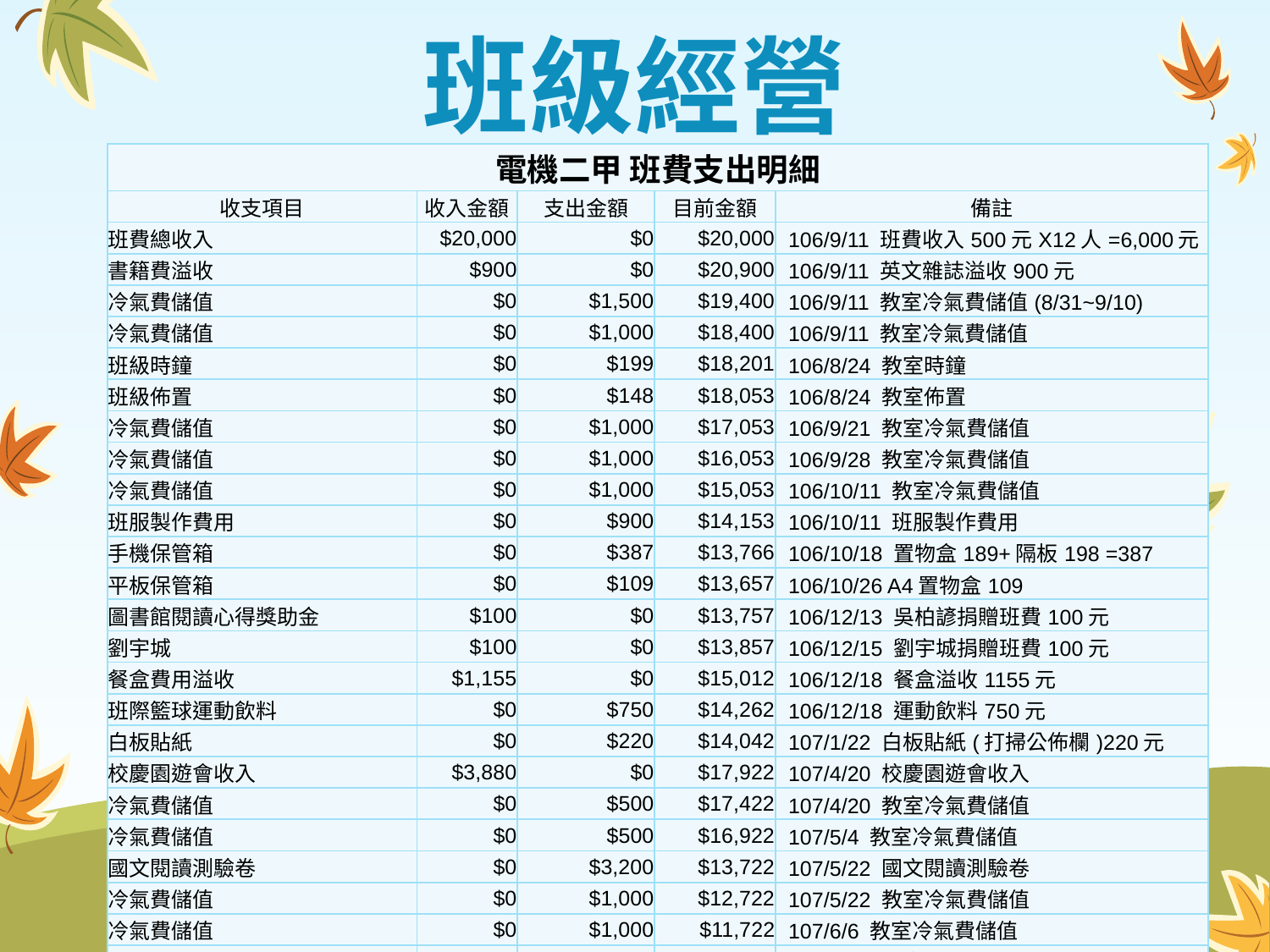

# 班級經營
| 電機二甲 班費支出明細 |  |  |  |  |
| --- | --- | --- | --- | --- |
| 收支項目 | 收入金額 | 支出金額 | 目前金額 | 備註 |
| 班費總收入 | $20,000 | $0 | $20,000 | 106/9/11 班費收入500元X12人=6,000元 |
| 書籍費溢收 | $900 | $0 | $20,900 | 106/9/11 英文雜誌溢收900元 |
| 冷氣費儲值 | $0 | $1,500 | $19,400 | 106/9/11 教室冷氣費儲值(8/31~9/10) |
| 冷氣費儲值 | $0 | $1,000 | $18,400 | 106/9/11 教室冷氣費儲值 |
| 班級時鐘 | $0 | $199 | $18,201 | 106/8/24 教室時鐘 |
| 班級佈置 | $0 | $148 | $18,053 | 106/8/24 教室佈置 |
| 冷氣費儲值 | $0 | $1,000 | $17,053 | 106/9/21 教室冷氣費儲值 |
| 冷氣費儲值 | $0 | $1,000 | $16,053 | 106/9/28 教室冷氣費儲值 |
| 冷氣費儲值 | $0 | $1,000 | $15,053 | 106/10/11 教室冷氣費儲值 |
| 班服製作費用 | $0 | $900 | $14,153 | 106/10/11 班服製作費用 |
| 手機保管箱 | $0 | $387 | $13,766 | 106/10/18 置物盒189+隔板198 =387 |
| 平板保管箱 | $0 | $109 | $13,657 | 106/10/26 A4置物盒109 |
| 圖書館閱讀心得獎助金 | $100 | $0 | $13,757 | 106/12/13 吳柏諺捐贈班費100元 |
| 劉宇城 | $100 | $0 | $13,857 | 106/12/15 劉宇城捐贈班費100元 |
| 餐盒費用溢收 | $1,155 | $0 | $15,012 | 106/12/18 餐盒溢收1155元 |
| 班際籃球運動飲料 | $0 | $750 | $14,262 | 106/12/18 運動飲料750元 |
| 白板貼紙 | $0 | $220 | $14,042 | 107/1/22 白板貼紙(打掃公佈欄)220元 |
| 校慶園遊會收入 | $3,880 | $0 | $17,922 | 107/4/20 校慶園遊會收入 |
| 冷氣費儲值 | $0 | $500 | $17,422 | 107/4/20 教室冷氣費儲值 |
| 冷氣費儲值 | $0 | $500 | $16,922 | 107/5/4 教室冷氣費儲值 |
| 國文閱讀測驗卷 | $0 | $3,200 | $13,722 | 107/5/22 國文閱讀測驗卷 |
| 冷氣費儲值 | $0 | $1,000 | $12,722 | 107/5/22 教室冷氣費儲值 |
| 冷氣費儲值 | $0 | $1,000 | $11,722 | 107/6/6 教室冷氣費儲值 |
| 冷氣費儲值 | $0 | $1,000 | $10,722 | 107/6/19 教室冷氣費儲值 |
| 冷氣費儲值 | $0 | $1,500 | $9,222 | 107/8/30 教室冷氣費儲值 |